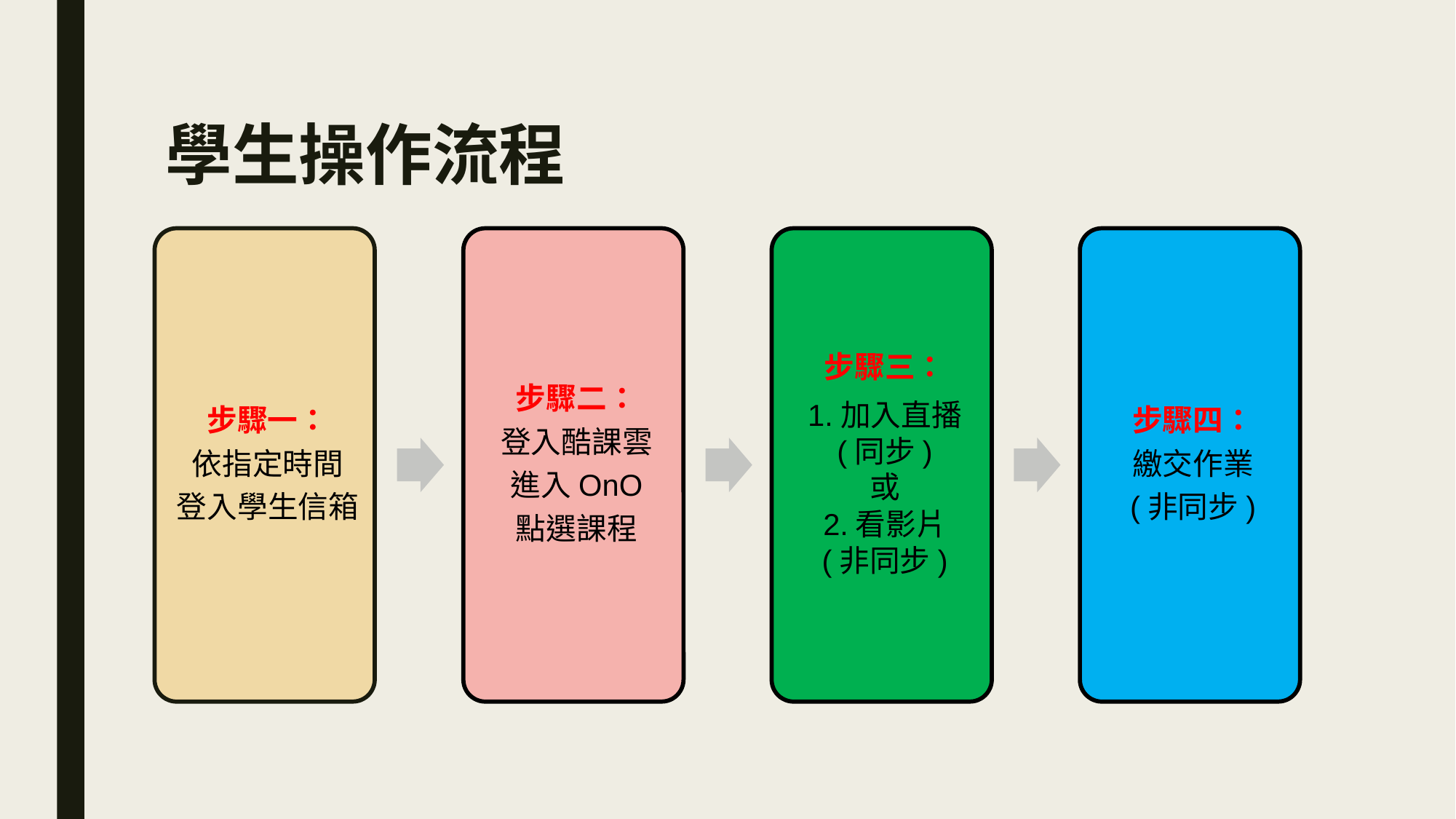

# 學生操作流程
步驟一：
依指定時間
登入學生信箱

步驟二：
登入酷課雲
進入OnO
點選課程

步驟三：
1.加入直播
(同步)
或
2.看影片
(非同步)

步驟四：
繳交作業
(非同步)